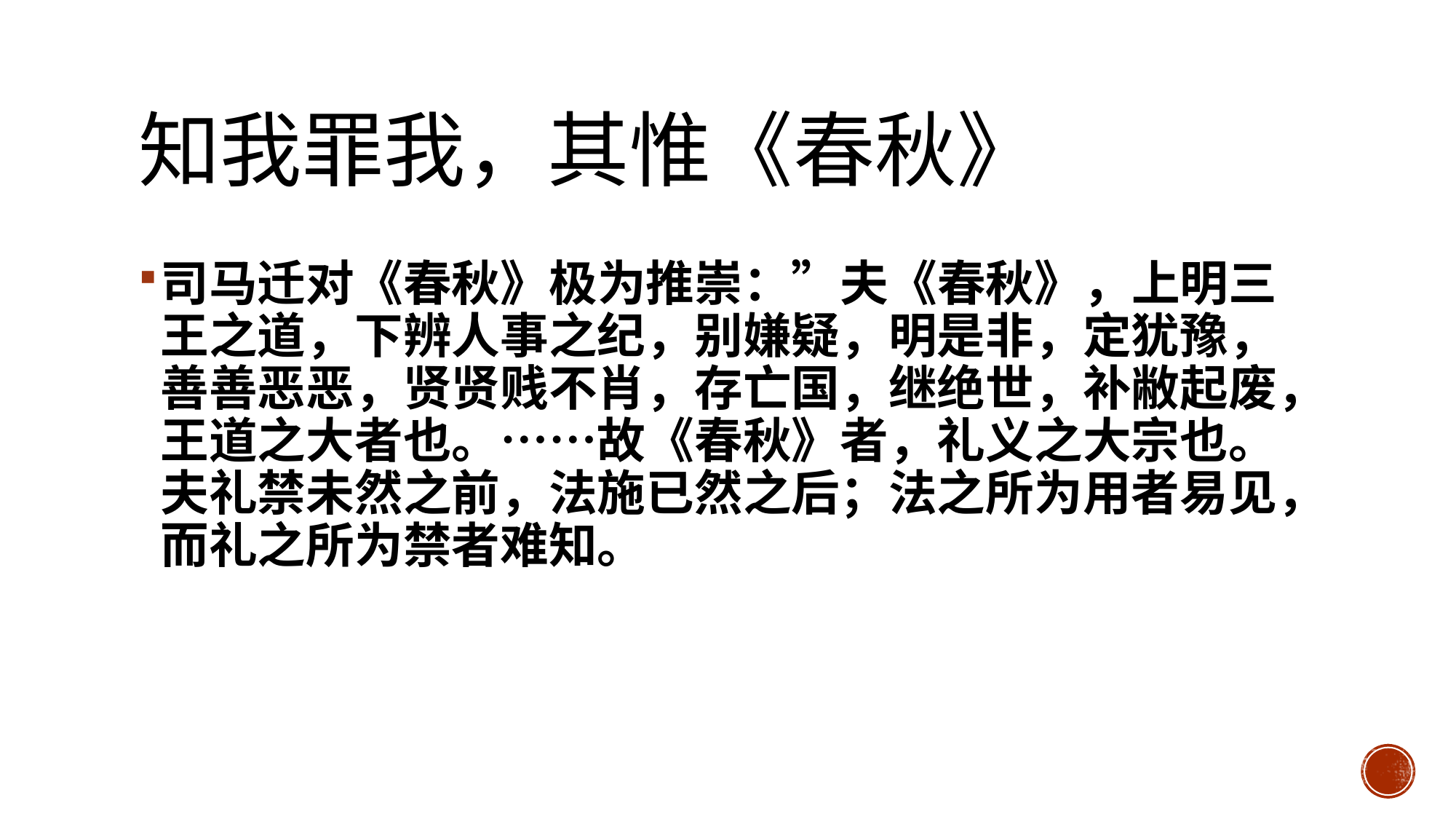

# 知我罪我，其惟《春秋》
司马迁对《春秋》极为推崇：”夫《春秋》，上明三王之道，下辨人事之纪，别嫌疑，明是非，定犹豫，善善恶恶，贤贤贱不肖，存亡国，继绝世，补敝起废，王道之大者也。……故《春秋》者，礼义之大宗也。夫礼禁未然之前，法施已然之后；法之所为用者易见，而礼之所为禁者难知。